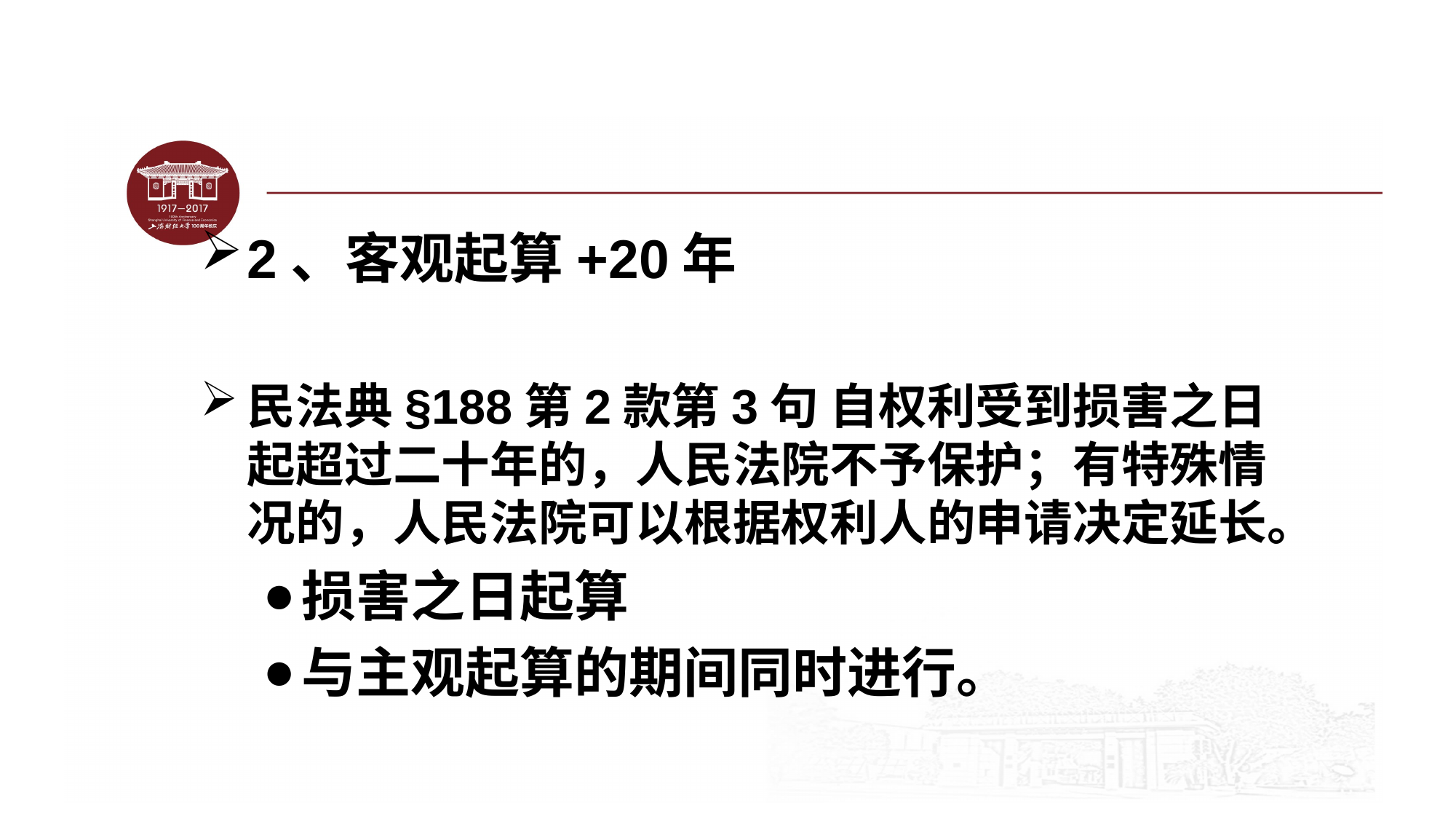

#
2、客观起算+20年

民法典§188第2款第3句 自权利受到损害之日起超过二十年的，人民法院不予保护；有特殊情况的，人民法院可以根据权利人的申请决定延长。
损害之日起算
与主观起算的期间同时进行。